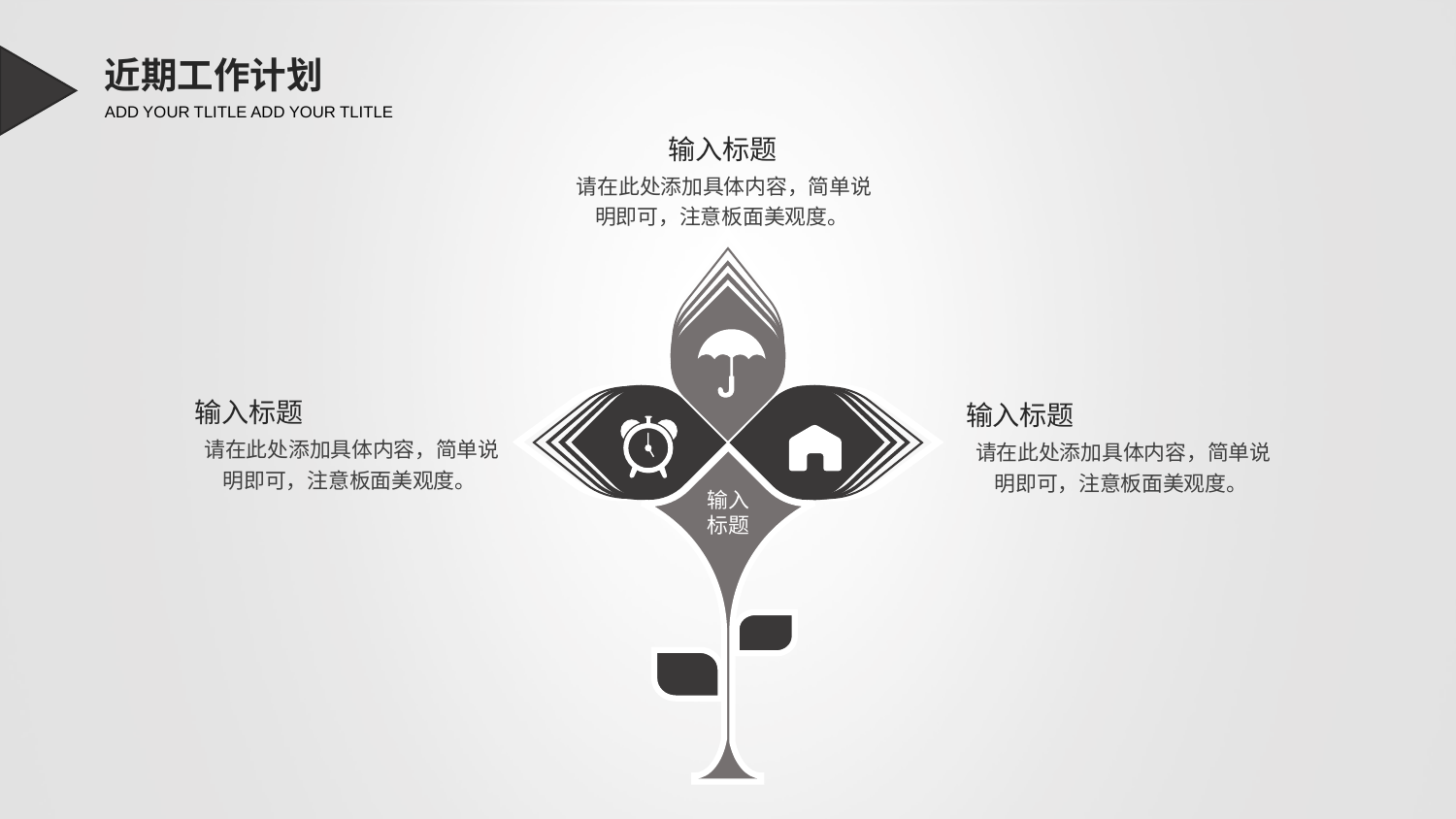

近期工作计划

ADD YOUR TLITLE ADD YOUR TLITLE
输入标题
请在此处添加具体内容，简单说明即可，注意板面美观度。

输入标题
请在此处添加具体内容，简单说明即可，注意板面美观度。
输入标题
请在此处添加具体内容，简单说明即可，注意板面美观度。

输入标题